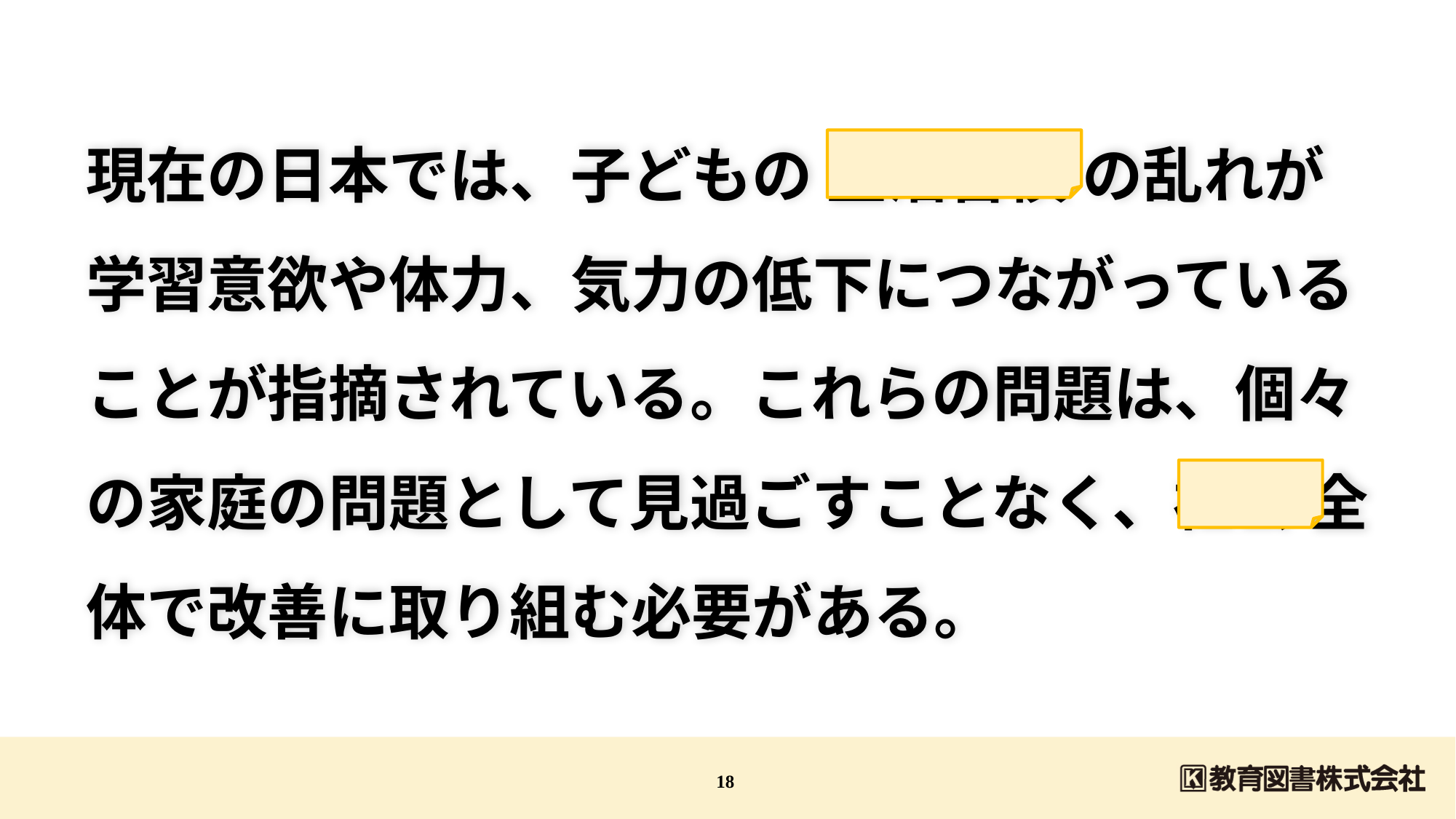

現在の日本では、子どもの 生活習慣 の乱れが学習意欲や体力、気力の低下につながっていることが指摘されている。これらの問題は、個々の家庭の問題として見過ごすことなく、社会 全体で改善に取り組む必要がある。

18